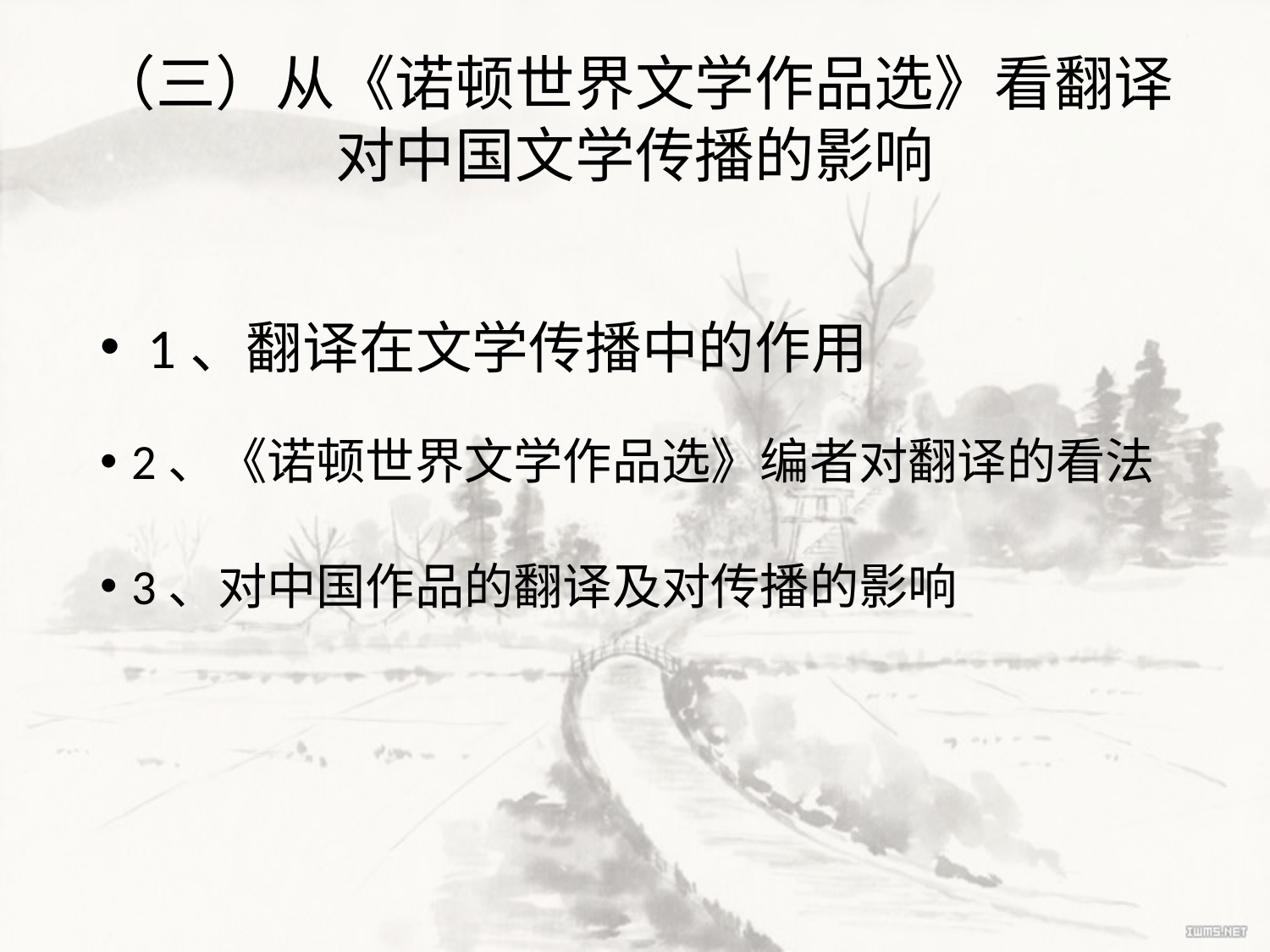

# （三）从《诺顿世界文学作品选》看翻译对中国文学传播的影响
1、翻译在文学传播中的作用
2、《诺顿世界文学作品选》编者对翻译的看法

3、对中国作品的翻译及对传播的影响